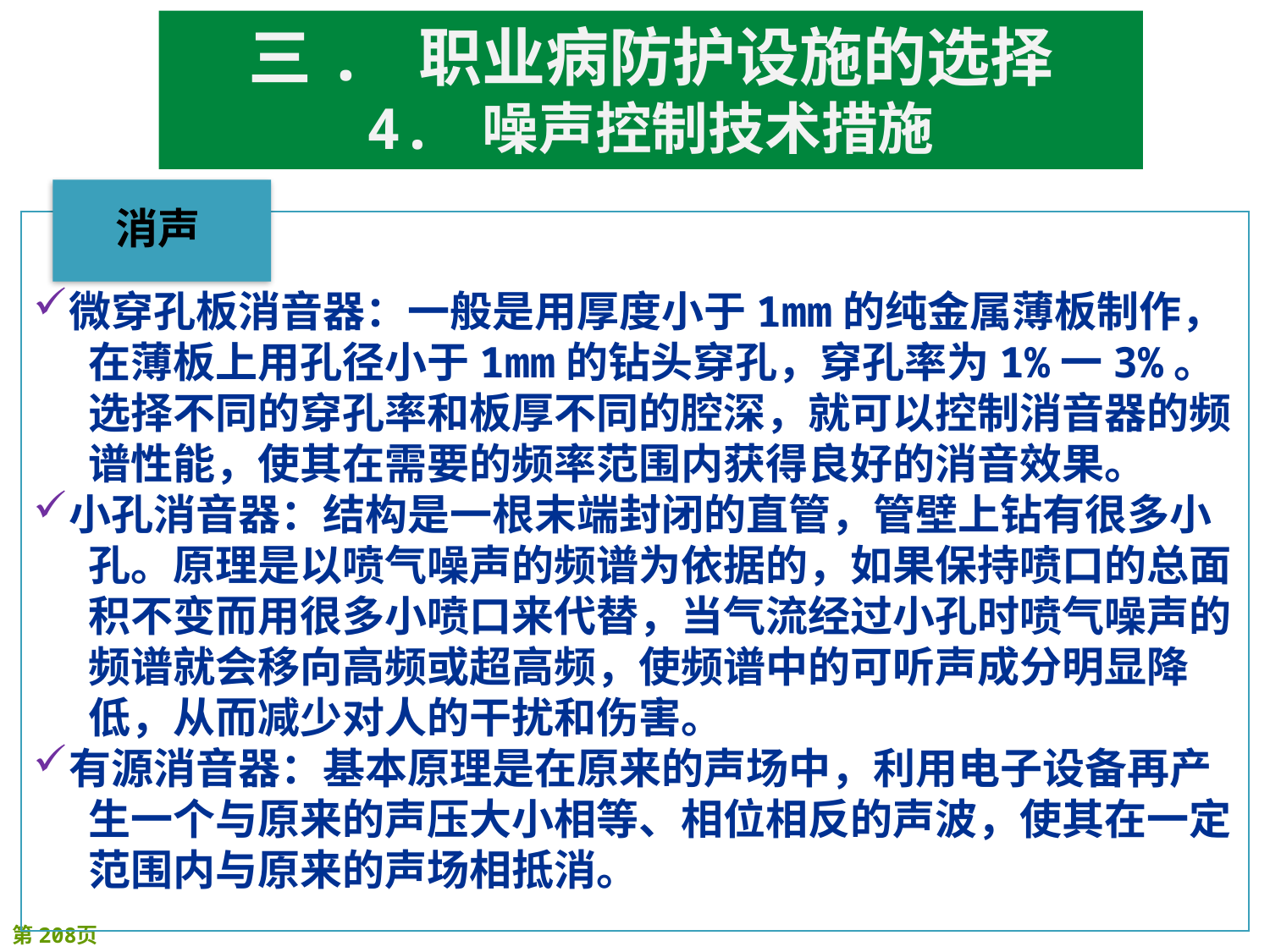

三. 职业病防护设施的选择
4. 噪声控制技术措施
消声

微穿孔板消音器：一般是用厚度小于1mm的纯金属薄板制作，在薄板上用孔径小于1mm的钻头穿孔，穿孔率为1%一3%。选择不同的穿孔率和板厚不同的腔深，就可以控制消音器的频谱性能，使其在需要的频率范围内获得良好的消音效果。
小孔消音器：结构是一根末端封闭的直管，管壁上钻有很多小孔。原理是以喷气噪声的频谱为依据的，如果保持喷口的总面积不变而用很多小喷口来代替，当气流经过小孔时喷气噪声的频谱就会移向高频或超高频，使频谱中的可听声成分明显降低，从而减少对人的干扰和伤害。
有源消音器：基本原理是在原来的声场中，利用电子设备再产生一个与原来的声压大小相等、相位相反的声波，使其在一定范围内与原来的声场相抵消。